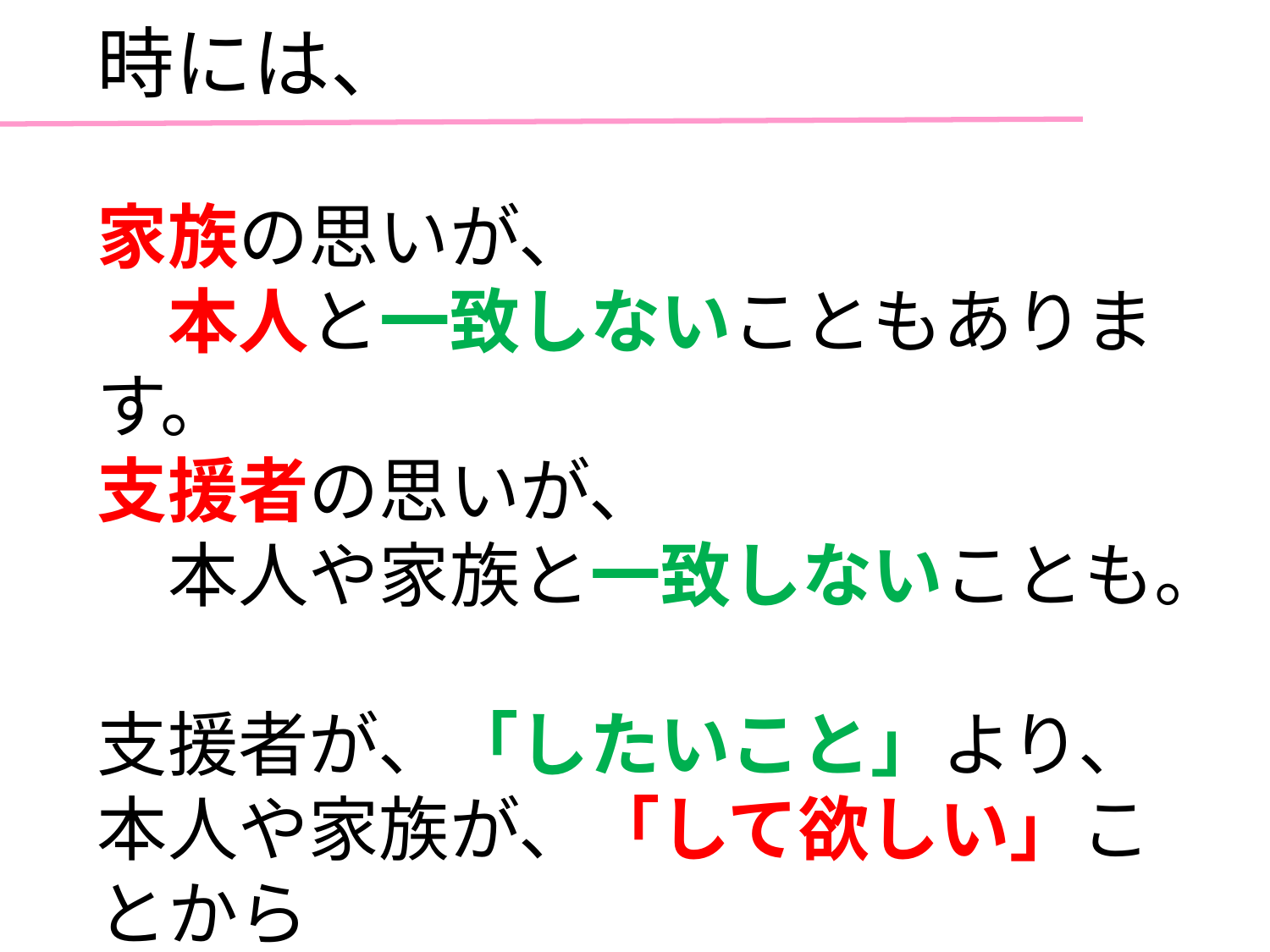

時には、
家族の思いが、
　本人と一致しないこともあります。
支援者の思いが、
　本人や家族と一致しないことも。

支援者が、「したいこと」より、
本人や家族が、「して欲しい」ことから
　話を始めましょう。